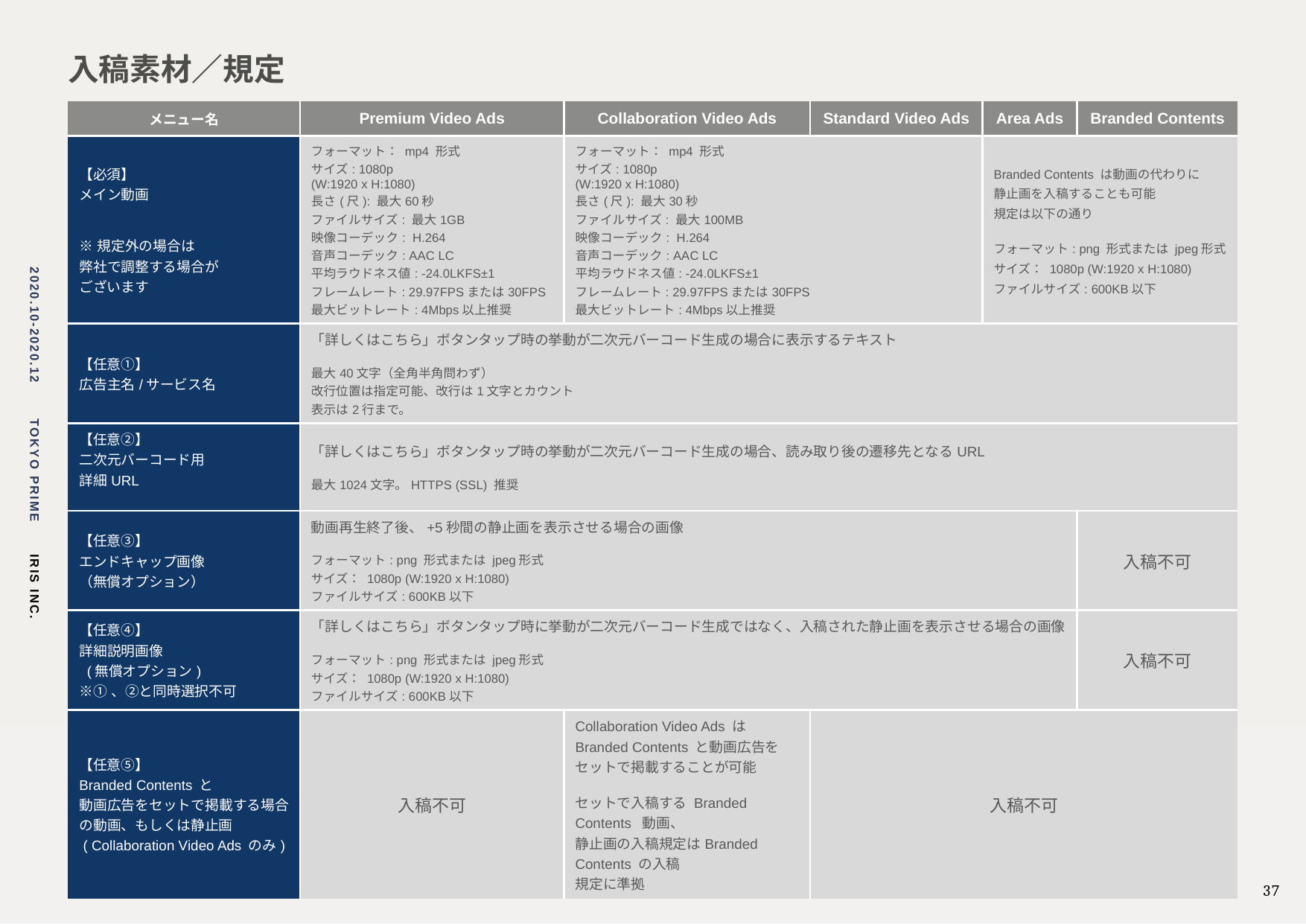

入稿素材／規定
| メニュー名 | Premium Video Ads | Collaboration Video Ads | Standard Video Ads | Area Ads | Branded Contents |
| --- | --- | --- | --- | --- | --- |
| 【必須】 メイン動画 ※規定外の場合は 弊社で調整する場合が ございます | フォーマット： mp4 形式 サイズ: 1080p (W:1920 x H:1080) 長さ(尺): 最大60秒 ファイルサイズ: 最大1GB 映像コーデック: H.264 音声コーデック: AAC LC 平均ラウドネス値: -24.0LKFS±1 フレームレート: 29.97FPSまたは30FPS 最大ビットレート: 4Mbps以上推奨 | フォーマット： mp4 形式 サイズ: 1080p (W:1920 x H:1080) 長さ(尺): 最大30秒 ファイルサイズ: 最大100MB 映像コーデック: H.264 音声コーデック: AAC LC 平均ラウドネス値: -24.0LKFS±1 フレームレート: 29.97FPSまたは30FPS 最大ビットレート: 4Mbps以上推奨 |  | Branded Contents は動画の代わりに 静止画を入稿することも可能 規定は以下の通り フォーマット: png 形式または jpeg形式 サイズ： 1080p (W:1920 x H:1080) ファイルサイズ: 600KB以下 |  |
| 【任意①】 広告主名/サービス名 | 「詳しくはこちら」ボタンタップ時の挙動が二次元バーコード生成の場合に表示するテキスト 最大40文字（全角半角問わず） 改行位置は指定可能、改行は1文字とカウント 表示は2行まで。 |  |  |  |  |
| 【任意②】 二次元バーコード用 詳細URL | 「詳しくはこちら」ボタンタップ時の挙動が二次元バーコード生成の場合、読み取り後の遷移先となるURL 最大1024文字。HTTPS (SSL) 推奨 |  |  |  |  |
| 【任意③】 エンドキャップ画像 （無償オプション） | 動画再生終了後、+5秒間の静止画を表示させる場合の画像 フォーマット: png 形式または jpeg形式 サイズ： 1080p (W:1920 x H:1080) ファイルサイズ: 600KB以下 |  |  |  | 入稿不可 |
| 【任意④】 詳細説明画像 (無償オプション) ※①、②と同時選択不可 | 「詳しくはこちら」ボタンタップ時に挙動が二次元バーコード生成ではなく、入稿された静止画を表示させる場合の画像 フォーマット: png 形式または jpeg形式 サイズ： 1080p (W:1920 x H:1080) ファイルサイズ: 600KB以下 |  |  |  | 入稿不可 |
| 【任意⑤】 Branded Contents と 動画広告をセットで掲載する場合の動画、もしくは静止画 ( Collaboration Video Ads のみ) | 入稿不可 | Collaboration Video Ads は Branded Contents と動画広告をセットで掲載することが可能 セットで入稿する Branded Contents 動画、 静止画の入稿規定はBranded Contents の入稿 規定に準拠 | 入稿不可 |  |  |